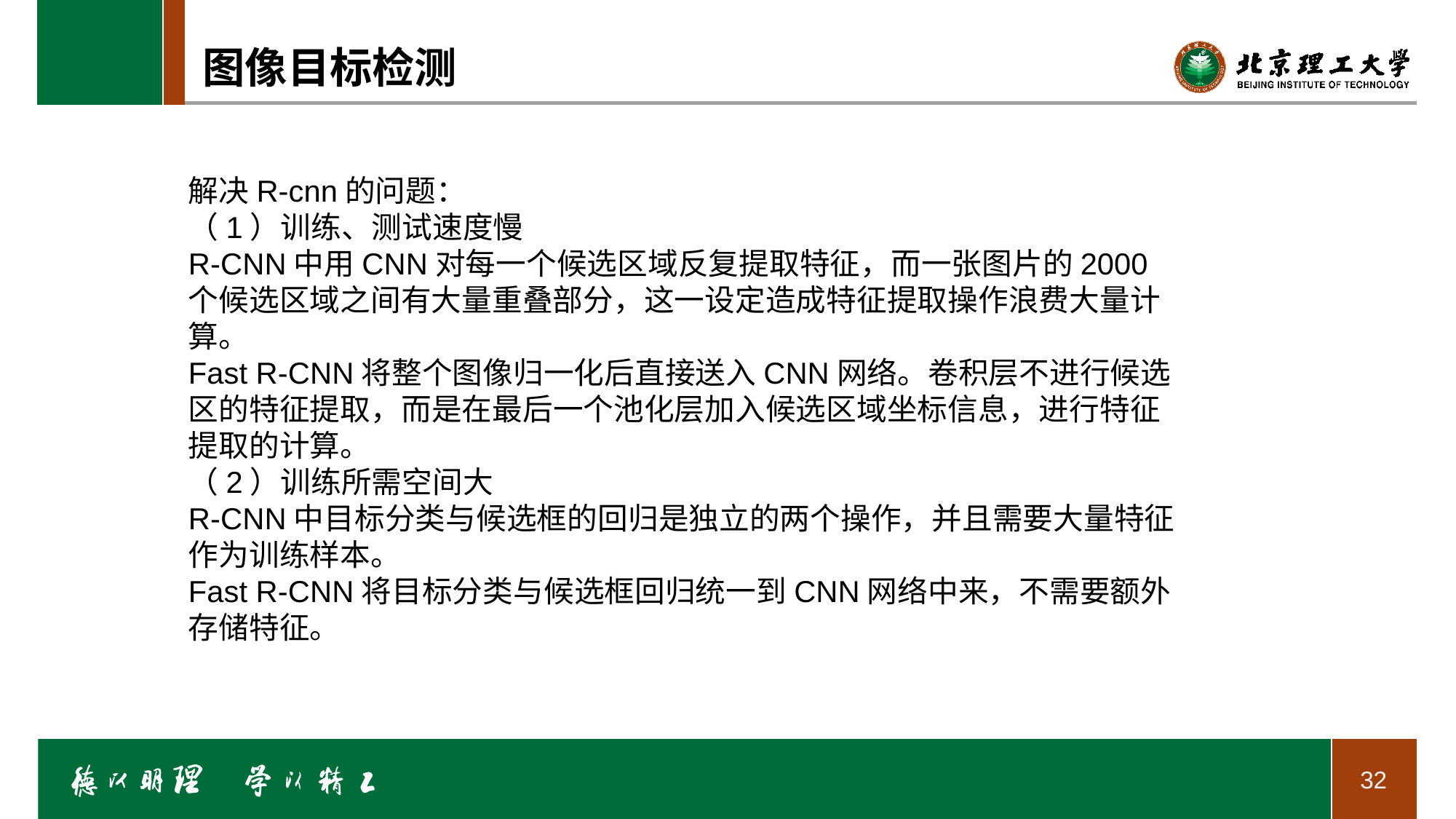

# 图像目标检测
解决R-cnn的问题：
（1）训练、测试速度慢
R-CNN中用CNN对每一个候选区域反复提取特征，而一张图片的2000个候选区域之间有大量重叠部分，这一设定造成特征提取操作浪费大量计算。
Fast R-CNN将整个图像归一化后直接送入CNN网络。卷积层不进行候选区的特征提取，而是在最后一个池化层加入候选区域坐标信息，进行特征提取的计算。
（2）训练所需空间大
R-CNN中目标分类与候选框的回归是独立的两个操作，并且需要大量特征作为训练样本。
Fast R-CNN将目标分类与候选框回归统一到CNN网络中来，不需要额外存储特征。